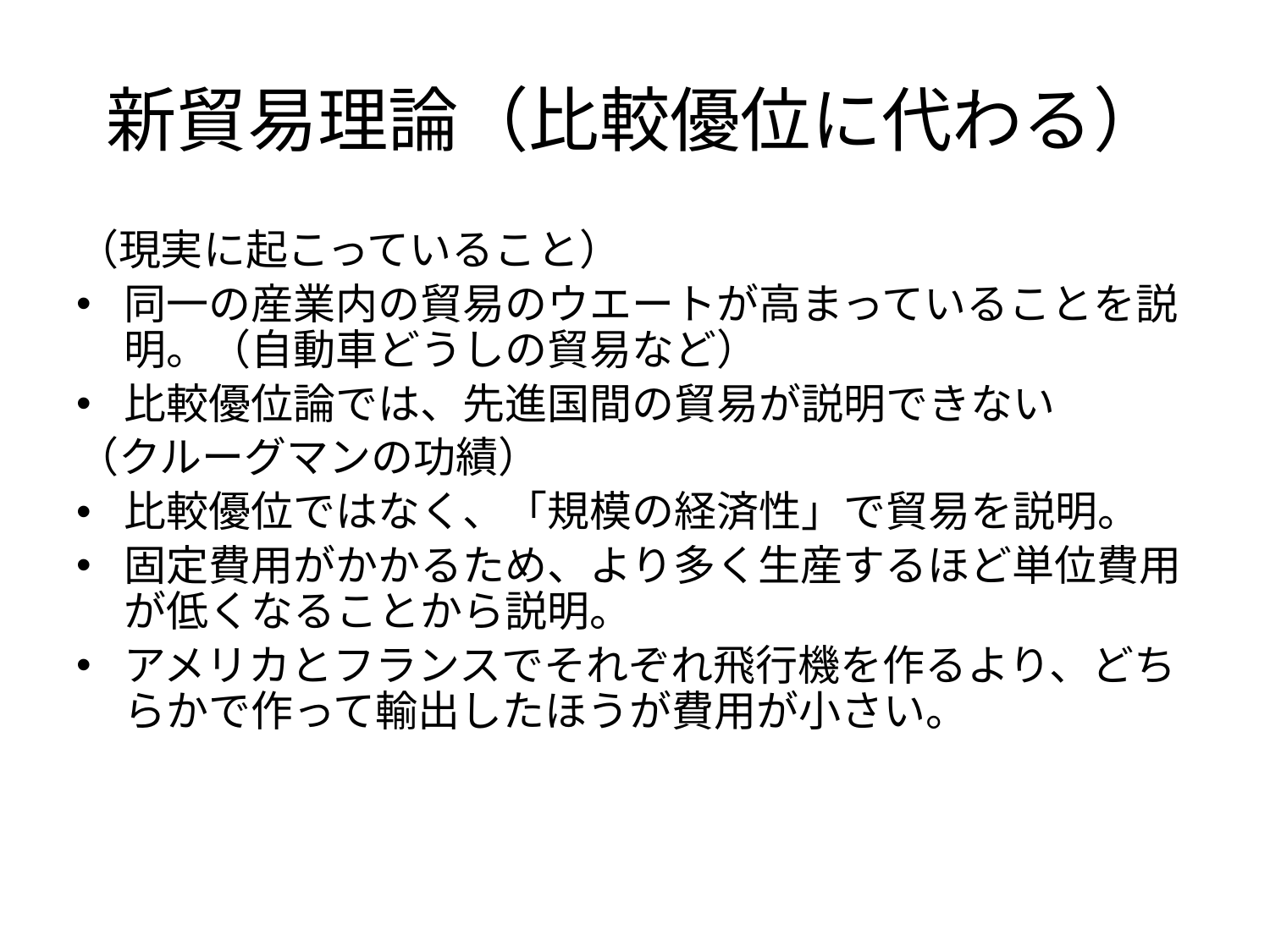

# 新貿易理論（比較優位に代わる）
（現実に起こっていること）
同一の産業内の貿易のウエートが高まっていることを説明。（自動車どうしの貿易など）
比較優位論では、先進国間の貿易が説明できない
（クルーグマンの功績）
比較優位ではなく、「規模の経済性」で貿易を説明。
固定費用がかかるため、より多く生産するほど単位費用が低くなることから説明。
アメリカとフランスでそれぞれ飛行機を作るより、どちらかで作って輸出したほうが費用が小さい。